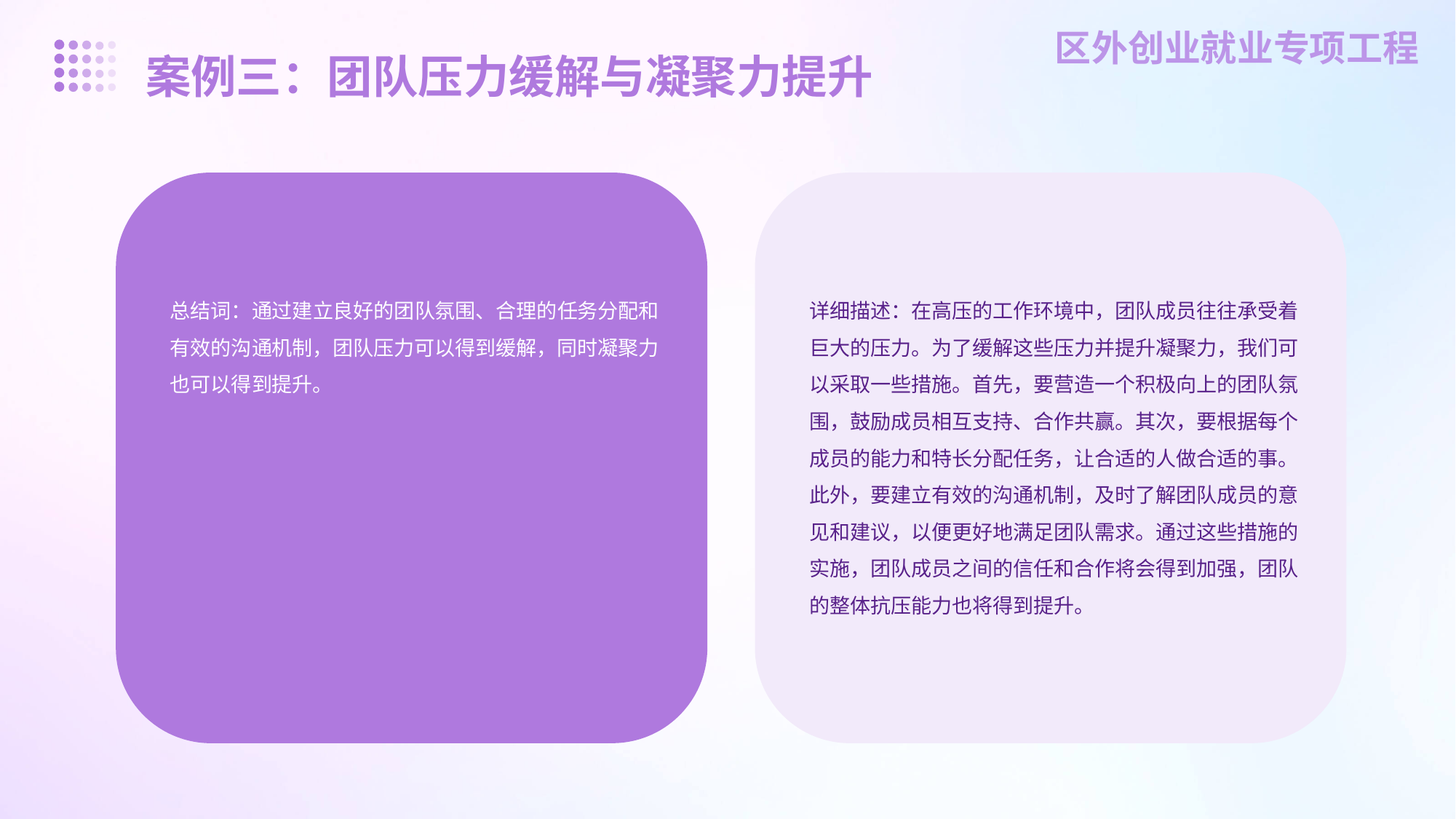

案例三：团队压力缓解与凝聚力提升

总结词：通过建立良好的团队氛围、合理的任务分配和有效的沟通机制，团队压力可以得到缓解，同时凝聚力也可以得到提升。
详细描述：在高压的工作环境中，团队成员往往承受着巨大的压力。为了缓解这些压力并提升凝聚力，我们可以采取一些措施。首先，要营造一个积极向上的团队氛围，鼓励成员相互支持、合作共赢。其次，要根据每个成员的能力和特长分配任务，让合适的人做合适的事。此外，要建立有效的沟通机制，及时了解团队成员的意见和建议，以便更好地满足团队需求。通过这些措施的实施，团队成员之间的信任和合作将会得到加强，团队的整体抗压能力也将得到提升。